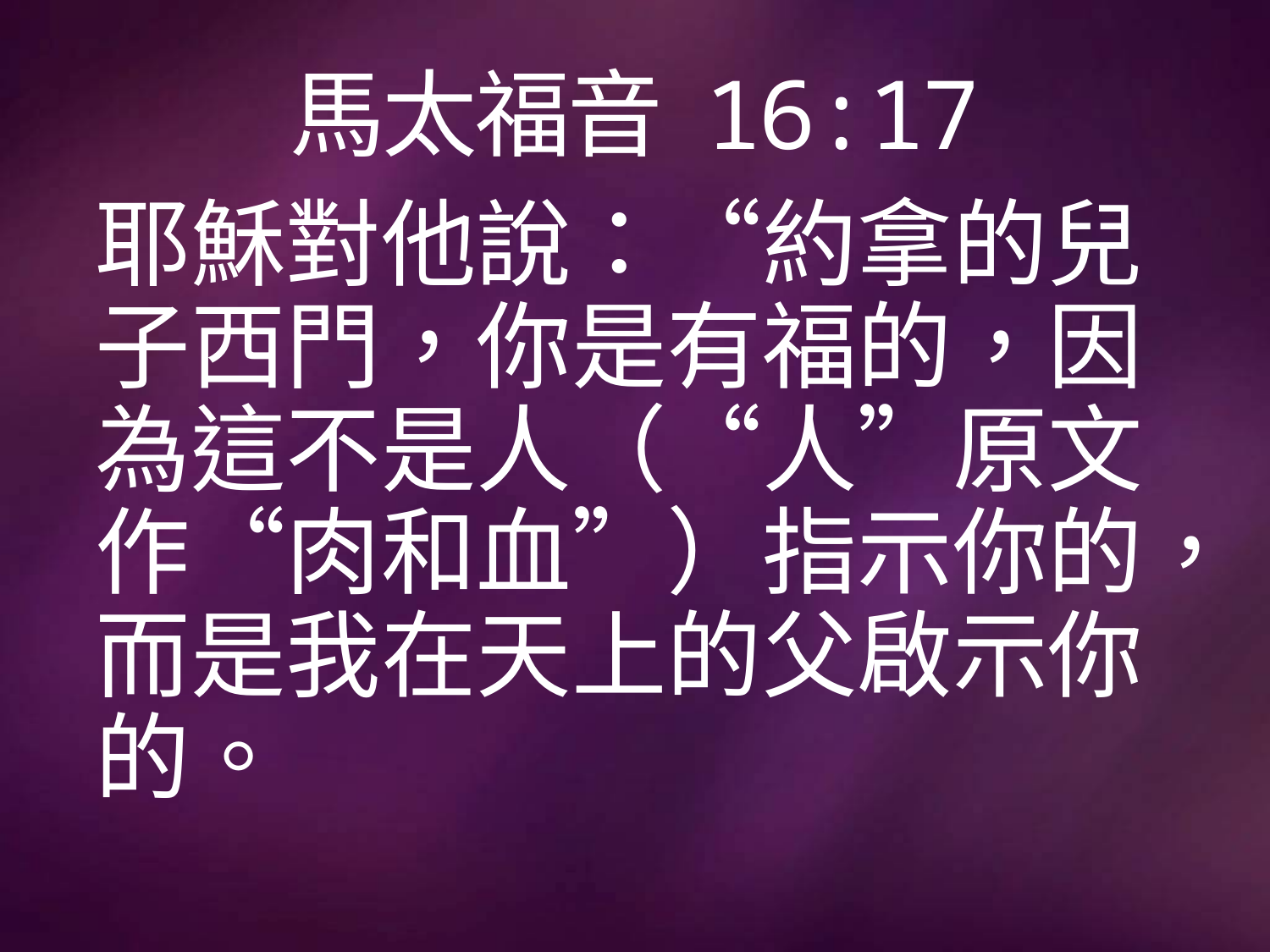

# 馬太福音 16:17
耶穌對他說：“約拿的兒子西門，你是有福的，因為這不是人（“人”原文作“肉和血”）指示你的，而是我在天上的父啟示你的。